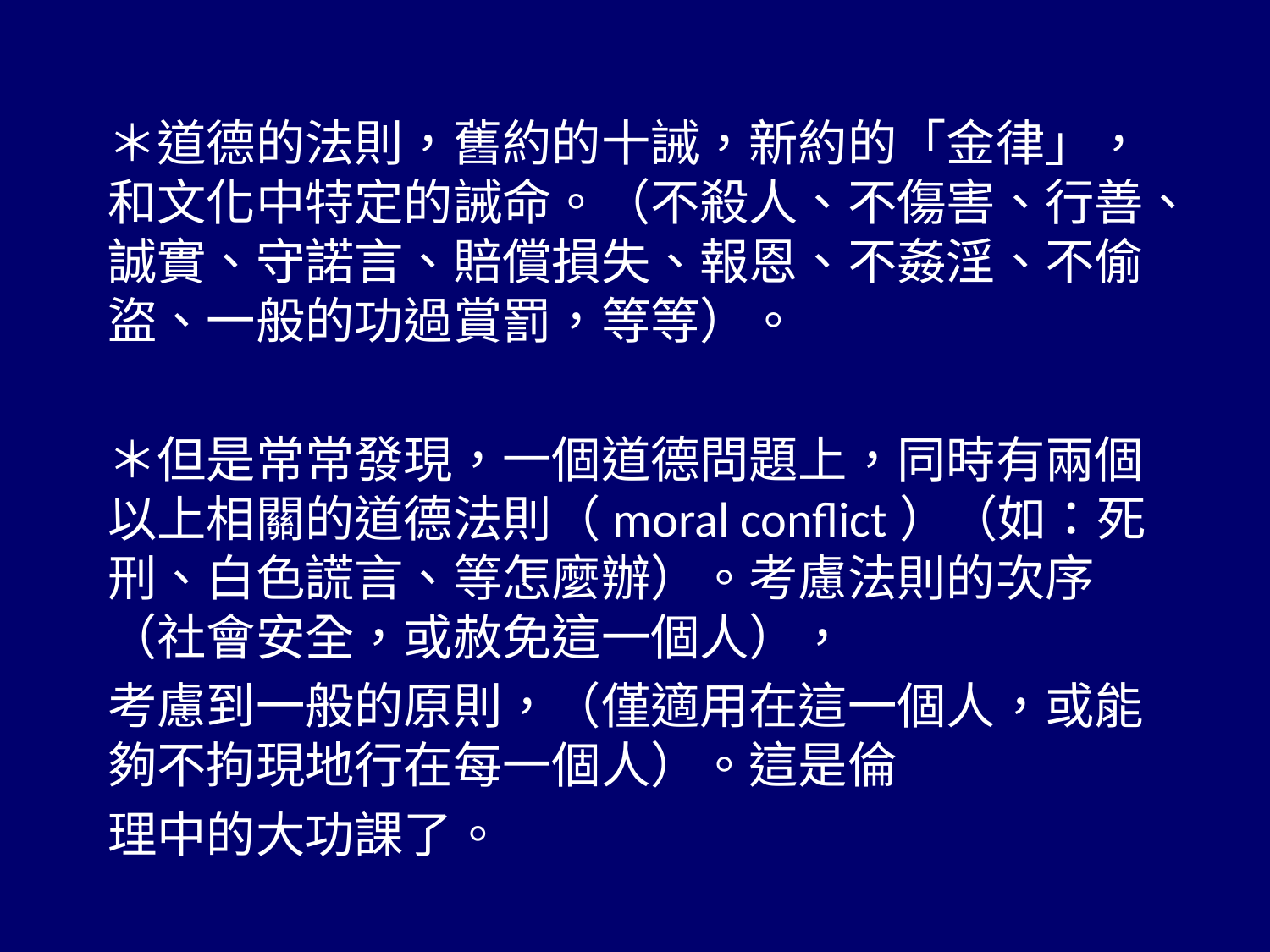

＊道德的法則，舊約的十誡，新約的「金律」，和文化中特定的誡命。（不殺人、不傷害、行善、誠實、守諾言、賠償損失、報恩、不姦淫、不偷盜、一般的功過賞罰，等等）。

＊但是常常發現，一個道德問題上，同時有兩個以上相關的道德法則（moral conflict）（如：死刑、白色謊言、等怎麼辦）。考慮法則的次序（社會安全，或赦免這一個人），
考慮到一般的原則，（僅適用在這一個人，或能夠不拘現地行在每一個人）。這是倫
理中的大功課了。